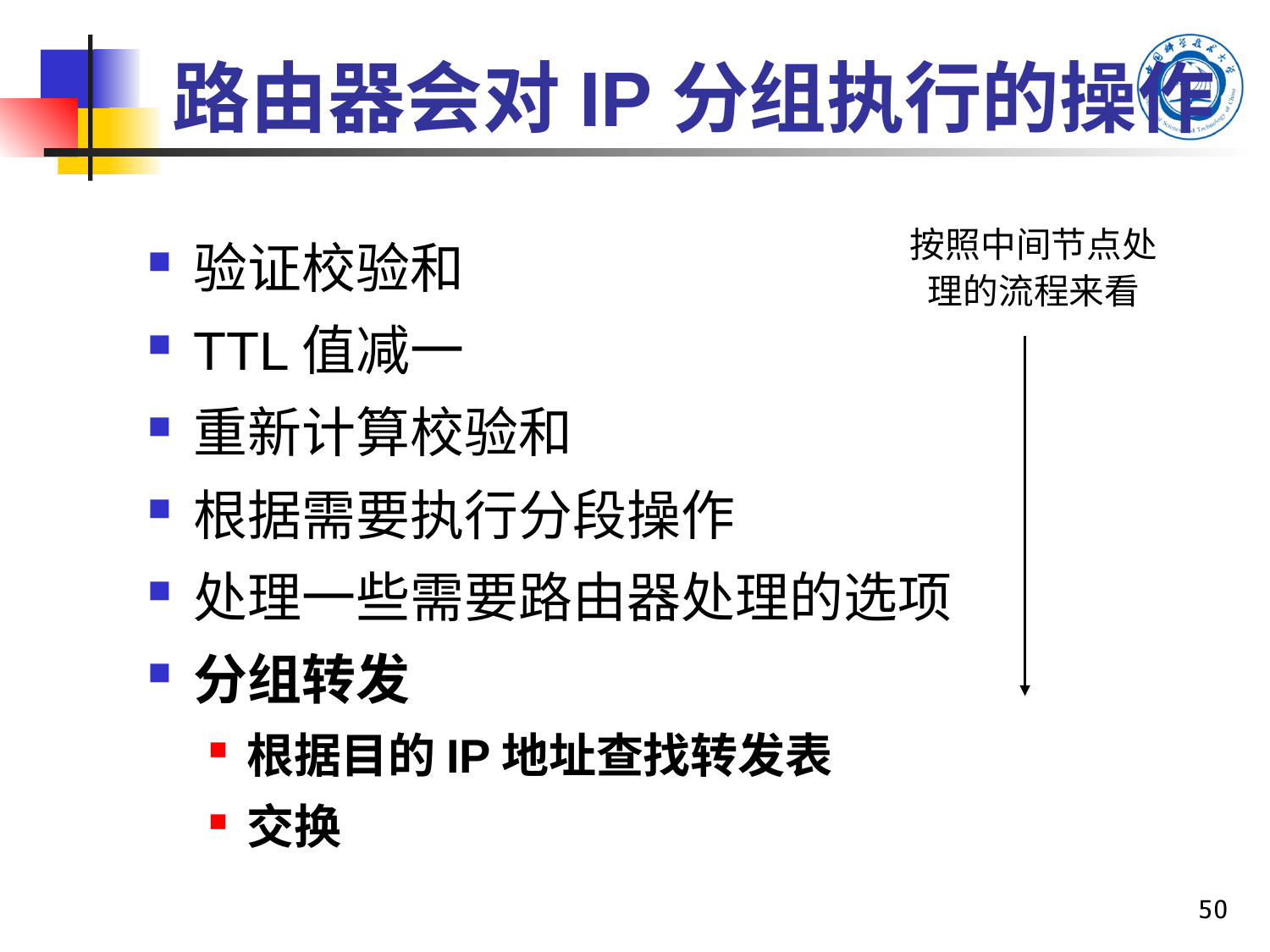

# 路由器会对IP分组执行的操作
按照中间节点处理的流程来看
验证校验和
TTL值减一
重新计算校验和
根据需要执行分段操作
处理一些需要路由器处理的选项
分组转发
根据目的IP地址查找转发表
交换

50